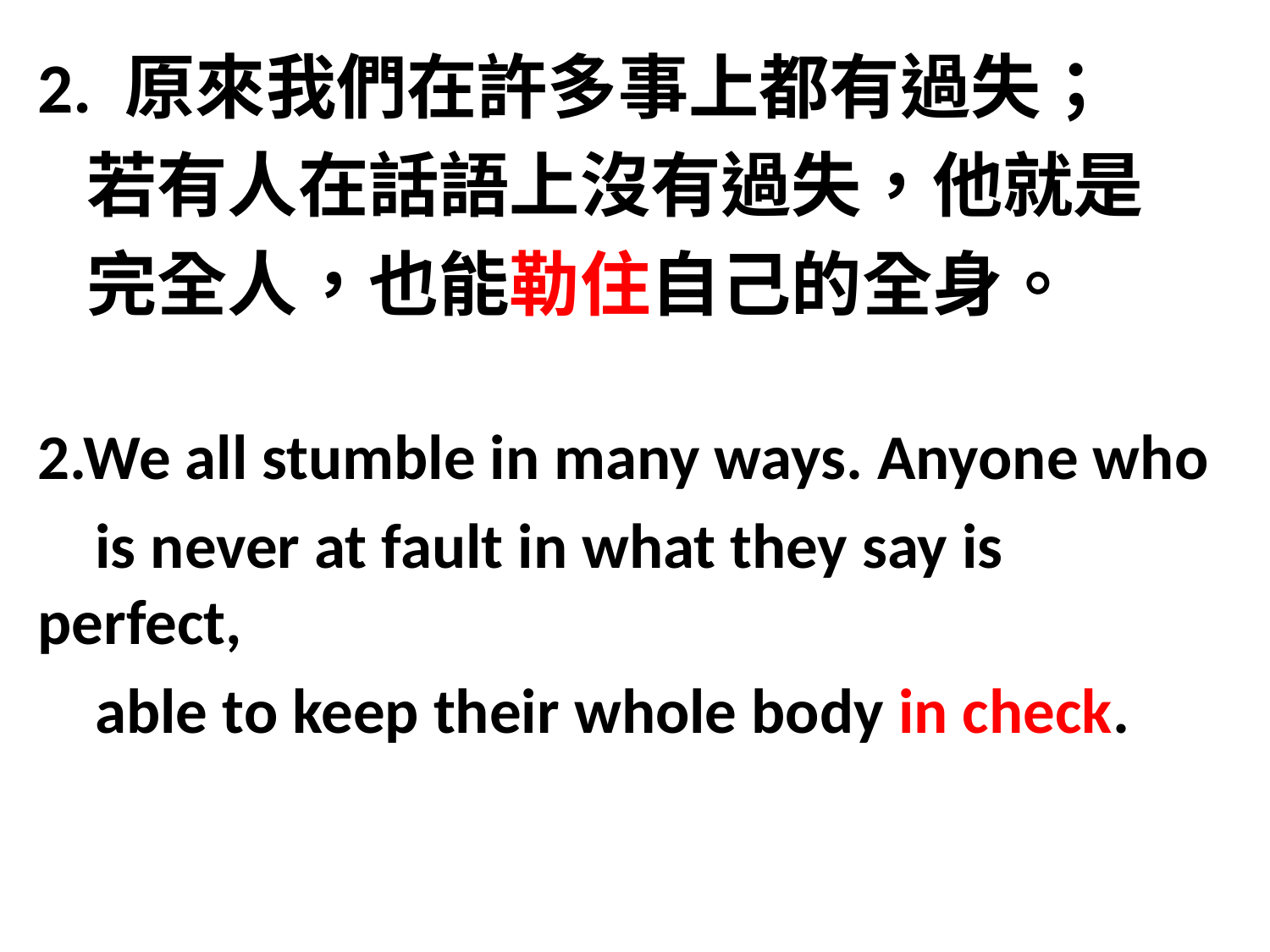

2. 原來我們在許多事上都有過失；
  若有人在話語上沒有過失，他就是
  完全人，也能勒住自己的全身。

2.We all stumble in many ways. Anyone who
    is never at fault in what they say is perfect,
    able to keep their whole body in check.